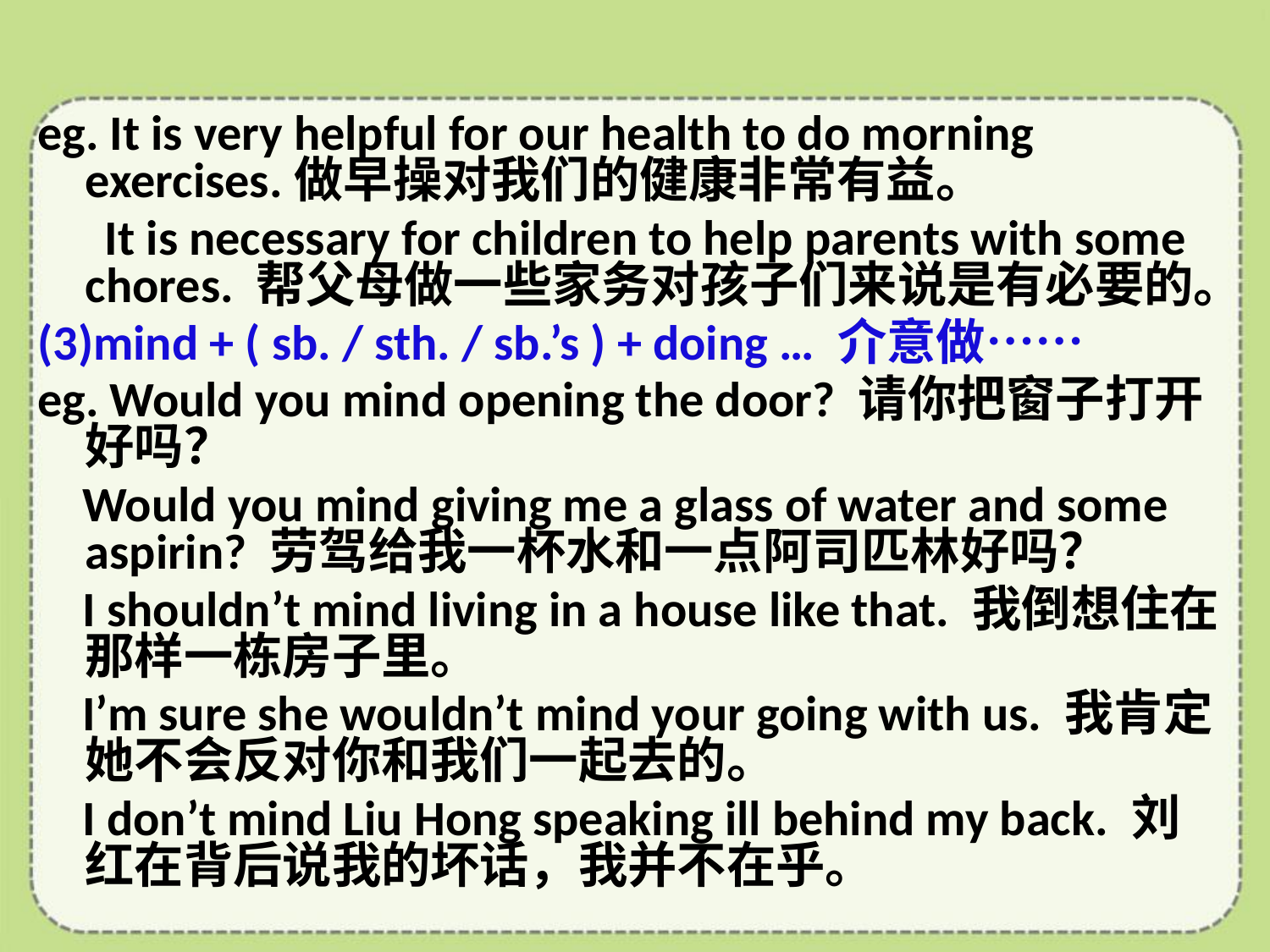

eg. It is very helpful for our health to do morning  exercises.做早操对我们的健康非常有益。
      It is necessary for children to help parents with some chores. 帮父母做一些家务对孩子们来说是有必要的。
(3)mind + ( sb. / sth. / sb.’s ) + doing … 介意做……
eg. Would you mind opening the door? 请你把窗子打开好吗？
    Would you mind giving me a glass of water and some aspirin? 劳驾给我一杯水和一点阿司匹林好吗？
    I shouldn’t mind living in a house like that. 我倒想住在那样一栋房子里。
    I’m sure she wouldn’t mind your going with us. 我肯定她不会反对你和我们一起去的。
    I don’t mind Liu Hong speaking ill behind my back. 刘红在背后说我的坏话，我并不在乎。